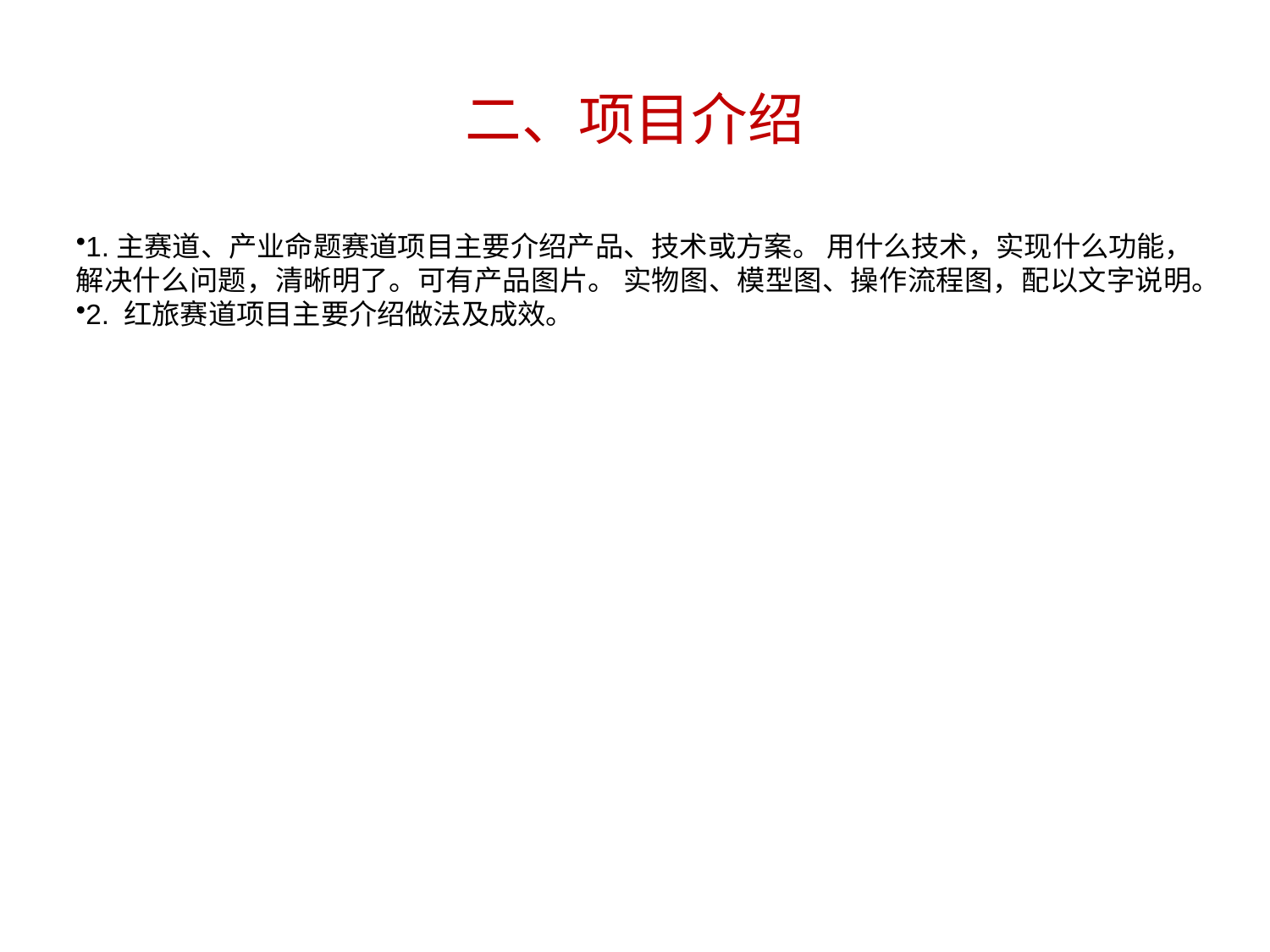

# 二、项目介绍
1.主赛道、产业命题赛道项目主要介绍产品、技术或方案。 用什么技术，实现什么功能，解决什么问题，清晰明了。可有产品图片。 实物图、模型图、操作流程图，配以文字说明。
2. 红旅赛道项目主要介绍做法及成效。